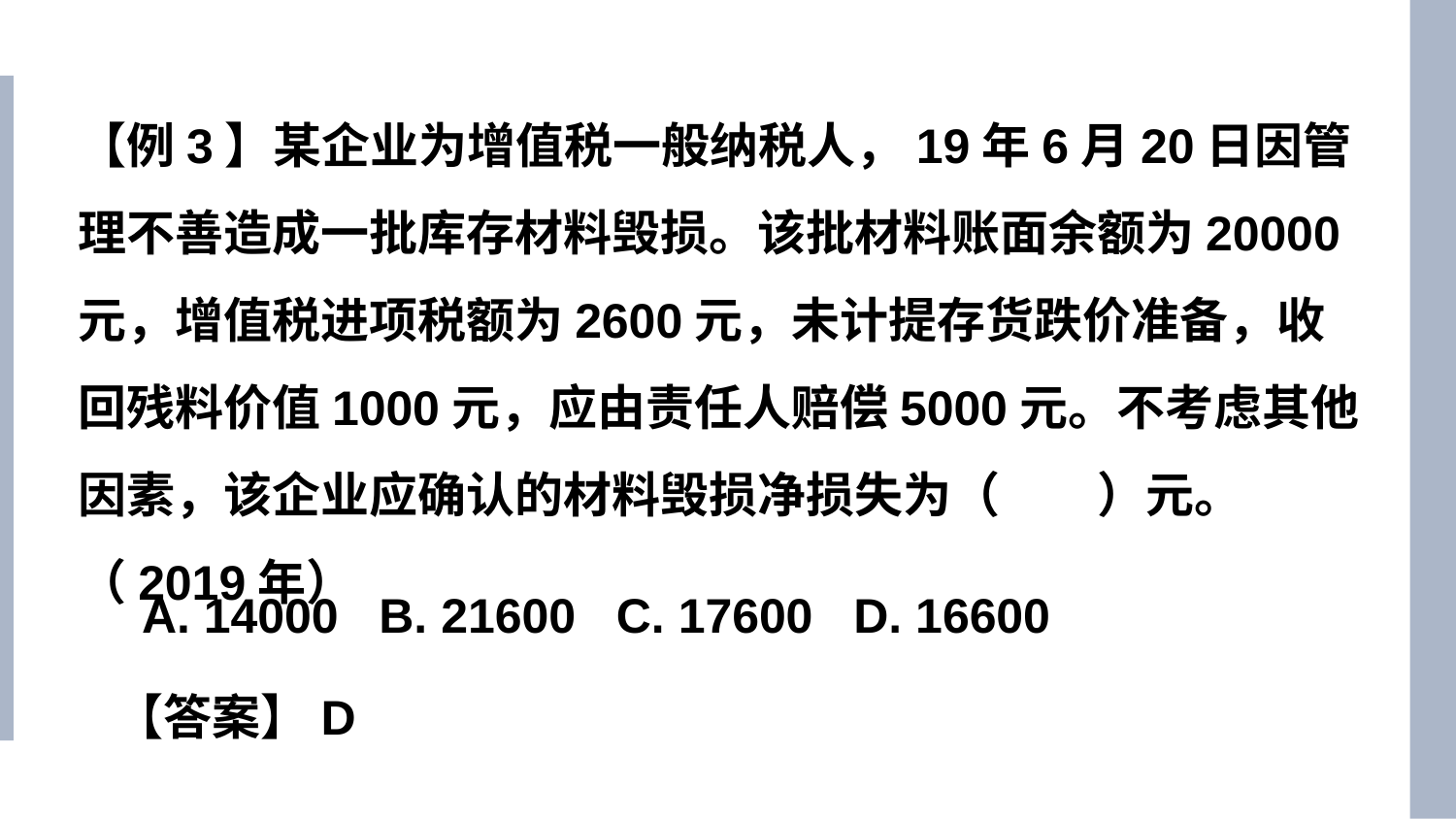

【例3】某企业为增值税一般纳税人，19年6月20日因管理不善造成一批库存材料毁损。该批材料账面余额为20000元，增值税进项税额为2600元，未计提存货跌价准备，收回残料价值1000元，应由责任人赔偿5000元。不考虑其他因素，该企业应确认的材料毁损净损失为（　　）元。（2019年）
A. 14000   B. 21600   C. 17600   D. 16600
【答案】D